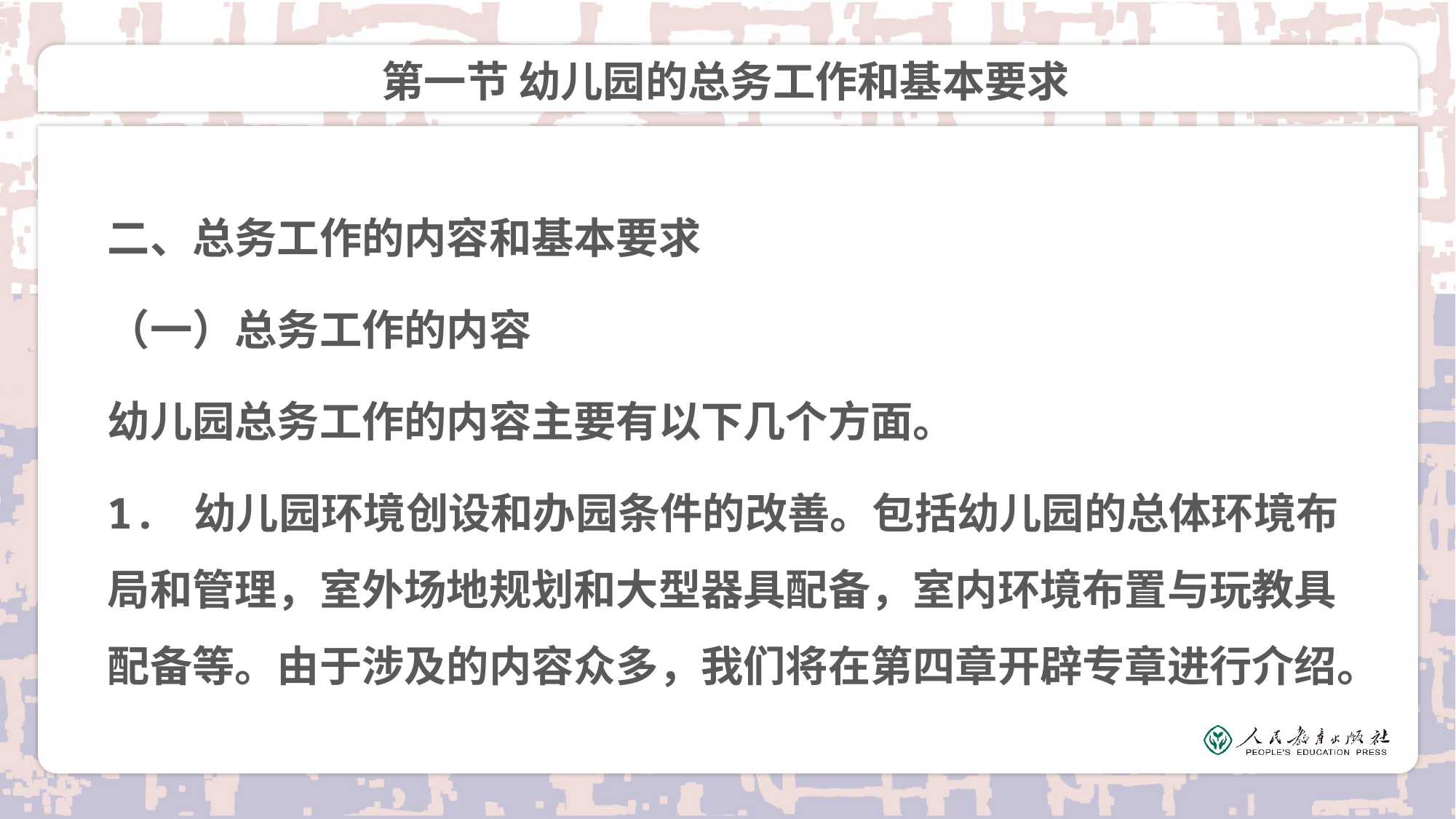

# 第一节 幼儿园的总务工作和基本要求
二、总务工作的内容和基本要求
（一）总务工作的内容
幼儿园总务工作的内容主要有以下几个方面。
1. 幼儿园环境创设和办园条件的改善。包括幼儿园的总体环境布局和管理，室外场地规划和大型器具配备，室内环境布置与玩教具配备等。由于涉及的内容众多，我们将在第四章开辟专章进行介绍。